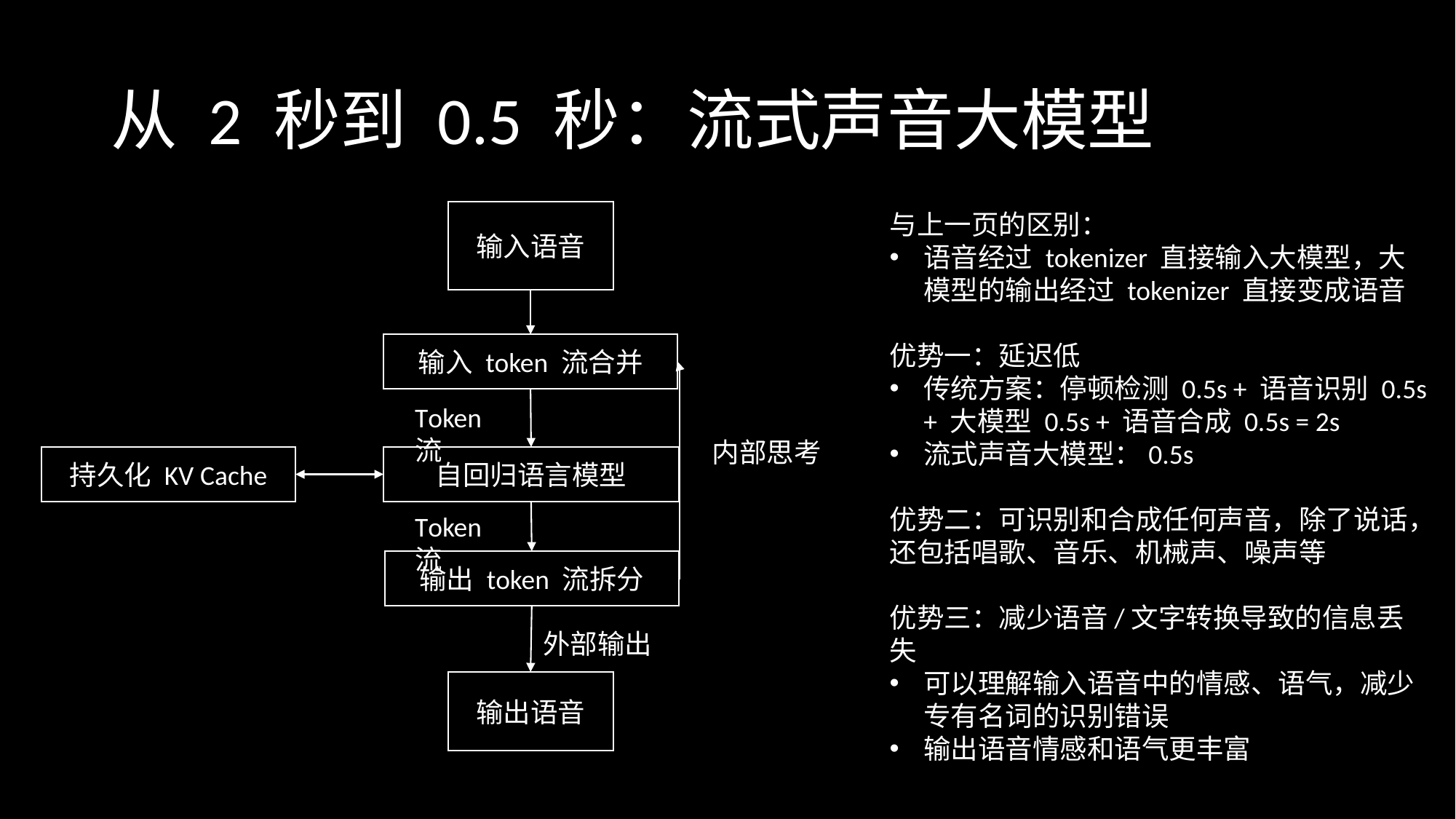

# 从 2 秒到 0.5 秒：流式声音大模型
输入语音
与上一页的区别：
语音经过 tokenizer 直接输入大模型，大模型的输出经过 tokenizer 直接变成语音

优势一：延迟低
传统方案：停顿检测 0.5s + 语音识别 0.5s + 大模型 0.5s + 语音合成 0.5s = 2s
流式声音大模型：0.5s

优势二：可识别和合成任何声音，除了说话，还包括唱歌、音乐、机械声、噪声等

优势三：减少语音/文字转换导致的信息丢失
可以理解输入语音中的情感、语气，减少专有名词的识别错误
输出语音情感和语气更丰富
输入 token 流合并
Token 流
内部思考
持久化 KV Cache
自回归语言模型
Token 流
输出 token 流拆分
外部输出
输出语音